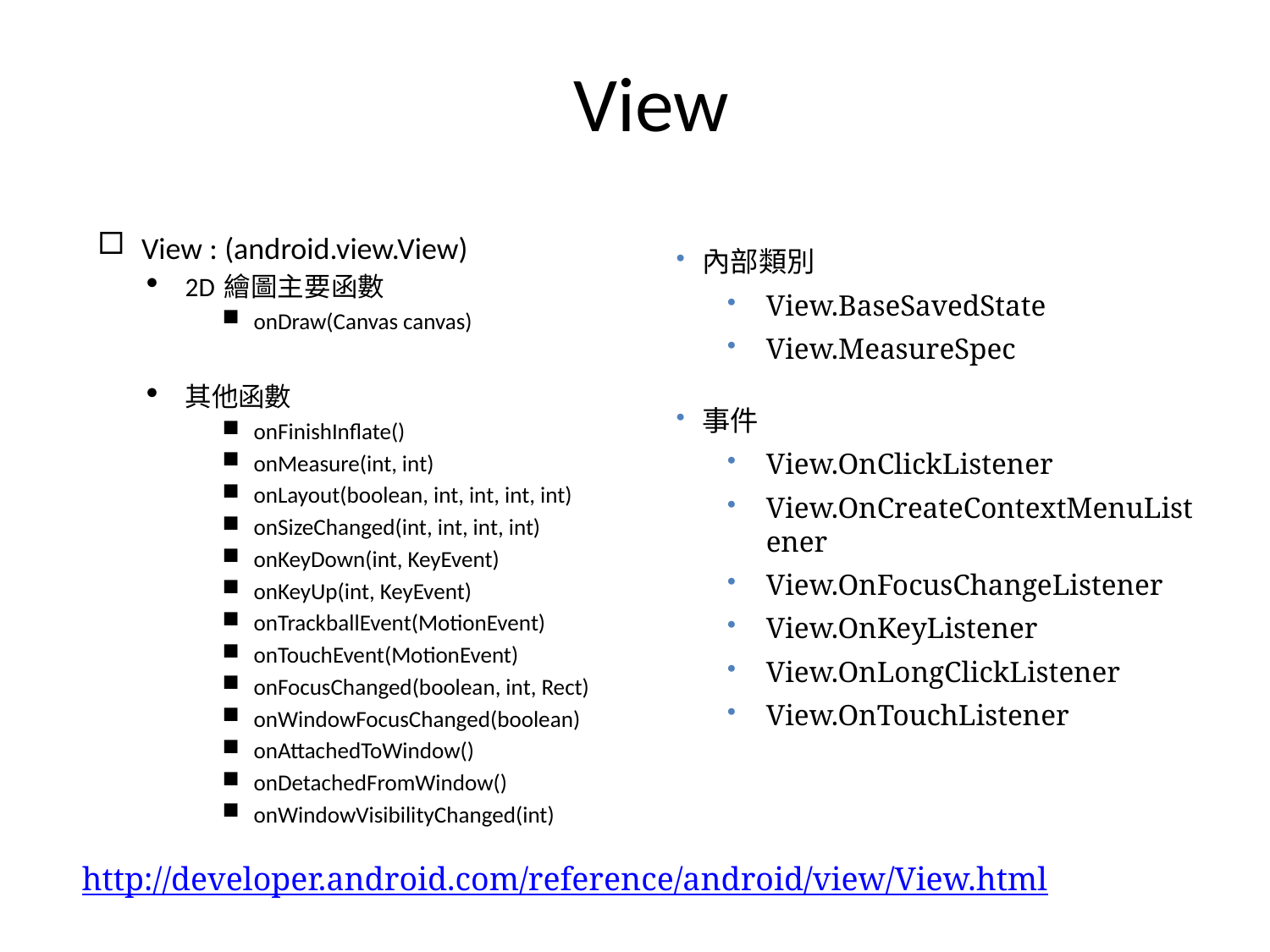

# View
View : (android.view.View)
2D 繪圖主要函數
onDraw(Canvas canvas)

其他函數
onFinishInflate()
onMeasure(int, int)
onLayout(boolean, int, int, int, int)
onSizeChanged(int, int, int, int)
onKeyDown(int, KeyEvent)
onKeyUp(int, KeyEvent)
onTrackballEvent(MotionEvent)
onTouchEvent(MotionEvent)
onFocusChanged(boolean, int, Rect)
onWindowFocusChanged(boolean)
onAttachedToWindow()
onDetachedFromWindow()
onWindowVisibilityChanged(int)

內部類別
View.BaseSavedState
View.MeasureSpec

事件
View.OnClickListener
View.OnCreateContextMenuListener
View.OnFocusChangeListener
View.OnKeyListener
View.OnLongClickListener
View.OnTouchListener
http://developer.android.com/reference/android/view/View.html